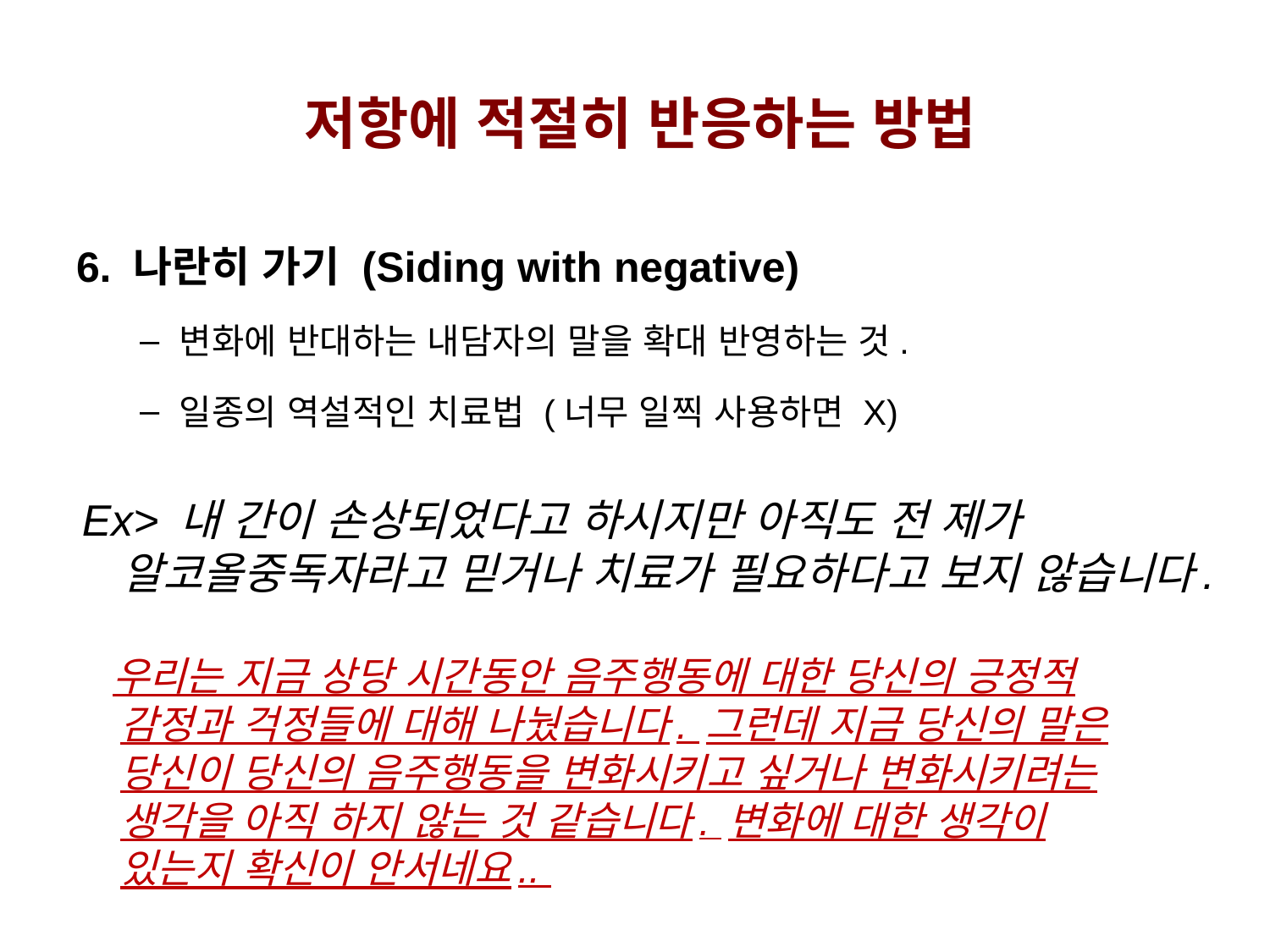

저항에 적절히 반응하는 방법
6. 나란히 가기 (Siding with negative)
변화에 반대하는 내담자의 말을 확대 반영하는 것.
일종의 역설적인 치료법 (너무 일찍 사용하면 X)
Ex> 내 간이 손상되었다고 하시지만 아직도 전 제가 알코올중독자라고 믿거나 치료가 필요하다고 보지 않습니다.

   우리는 지금 상당 시간동안 음주행동에 대한 당신의 긍정적 감정과 걱정들에 대해 나눴습니다. 그런데 지금 당신의 말은 당신이 당신의 음주행동을 변화시키고 싶거나 변화시키려는 생각을 아직 하지 않는 것 같습니다. 변화에 대한 생각이 있는지 확신이 안서네요..